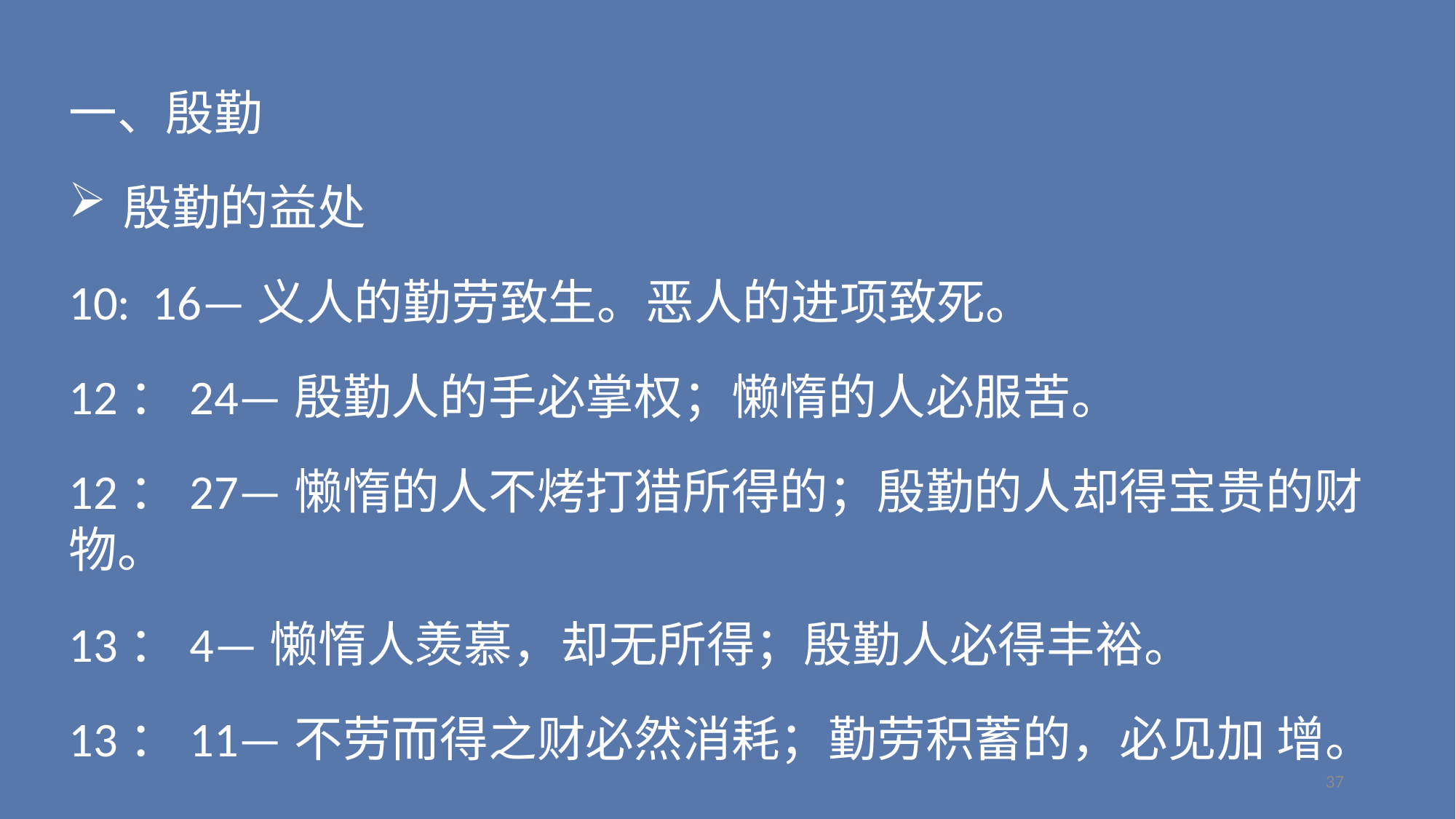

一、殷勤
殷勤的益处
10:  16—义人的勤劳致生。恶人的进项致死。
12：24—殷勤人的手必掌权；懒惰的人必服苦。
12：27—懒惰的人不烤打猎所得的；殷勤的人却得宝贵的财物。
13：4—懒惰人羡慕，却无所得；殷勤人必得丰裕。
13：11—不劳而得之财必然消耗；勤劳积蓄的，必见加 增。
37